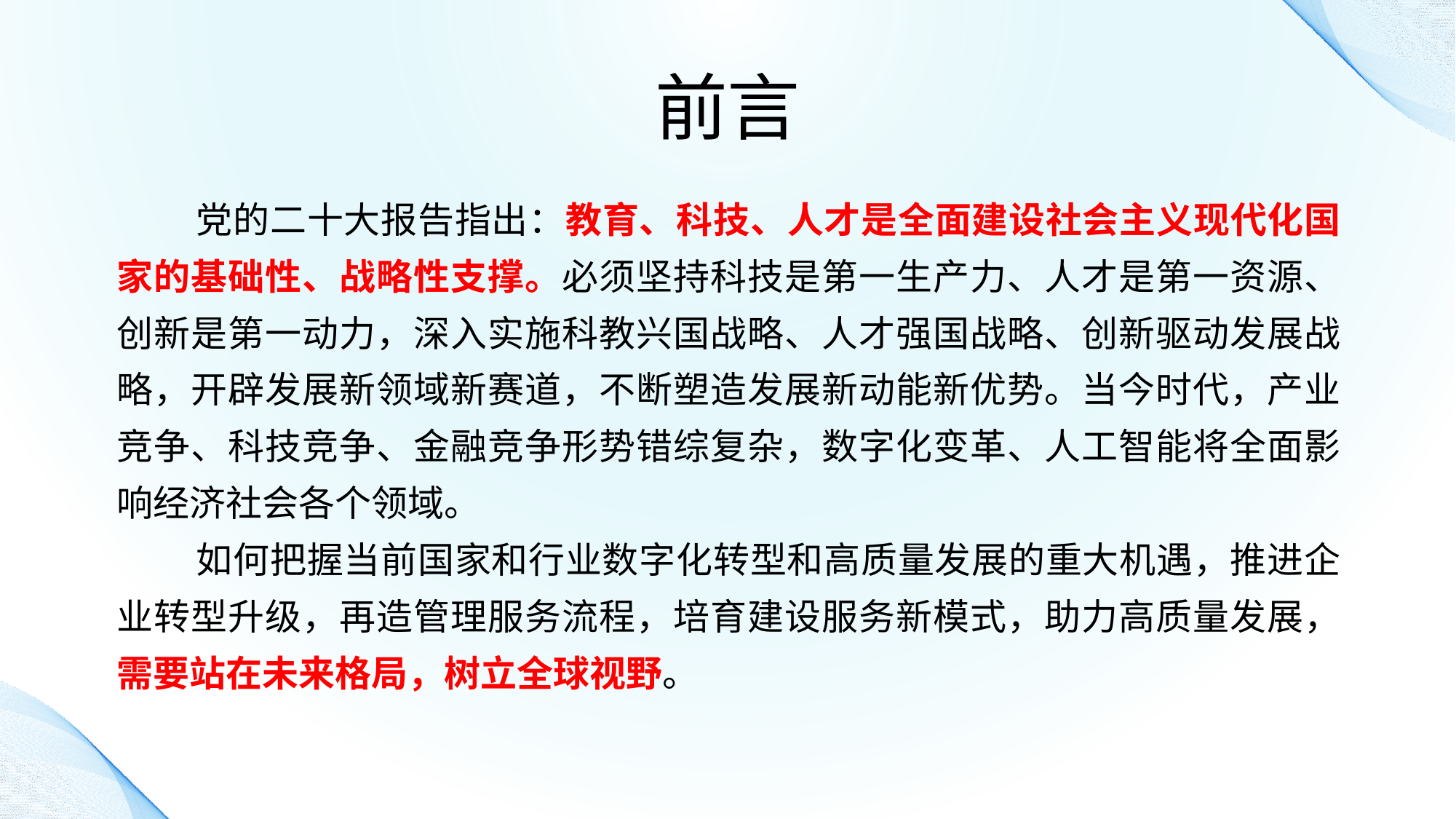

前言
        党的二十大报告指出：教育、科技、人才是全面建设社会主义现代化国家的基础性、战略性支撑。必须坚持科技是第一生产力、人才是第一资源、创新是第一动力，深入实施科教兴国战略、人才强国战略、创新驱动发展战略，开辟发展新领域新赛道，不断塑造发展新动能新优势。当今时代，产业竞争、科技竞争、金融竞争形势错综复杂，数字化变革、人工智能将全面影响经济社会各个领域。
        如何把握当前国家和行业数字化转型和高质量发展的重大机遇，推进企业转型升级，再造管理服务流程，培育建设服务新模式，助力高质量发展，需要站在未来格局，树立全球视野。